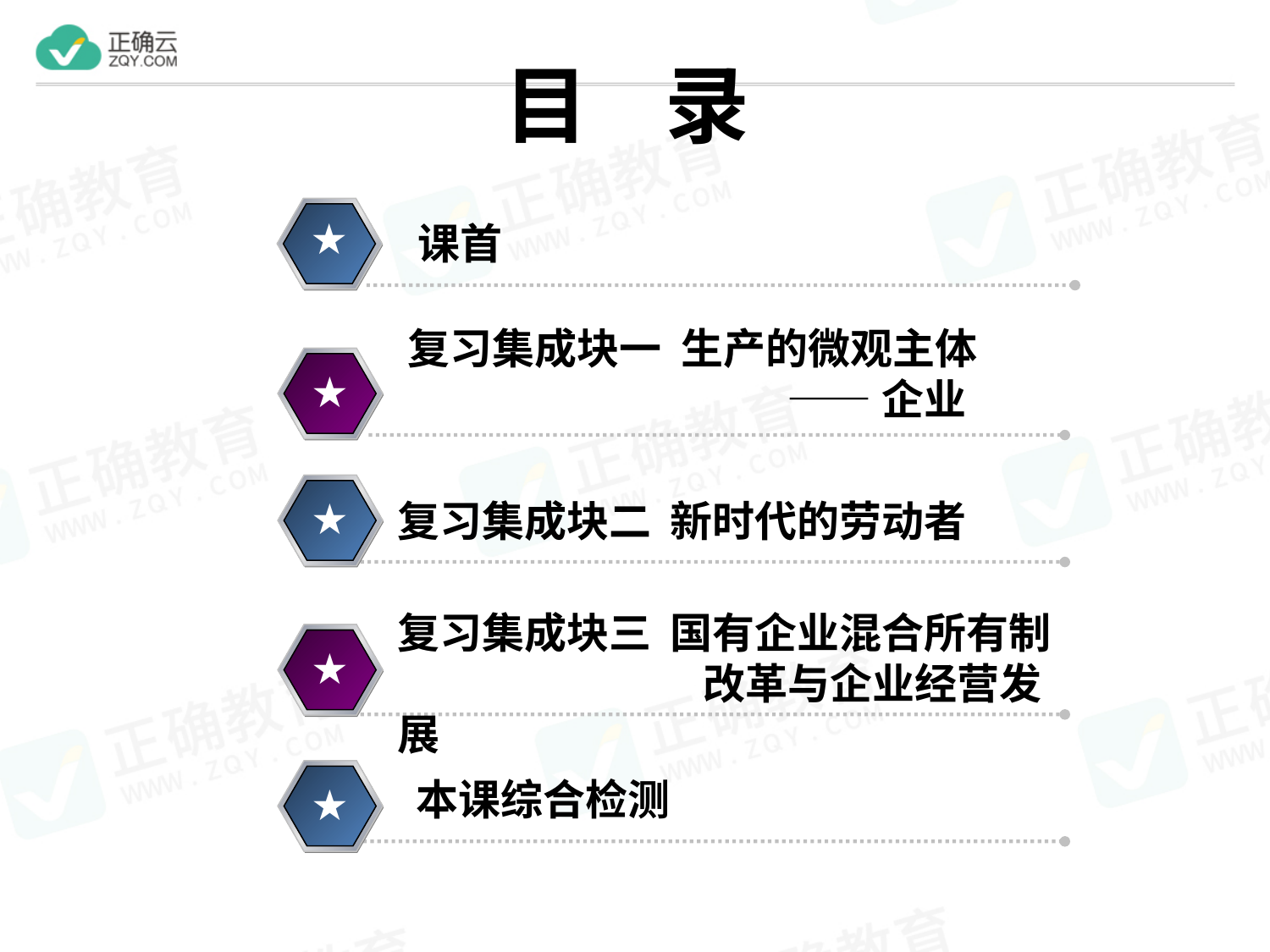

目    录

★
课首

复习集成块一  生产的微观主体
                                ——企业

★

★
复习集成块二  新时代的劳动者

复习集成块三  国有企业混合所有制
                               改革与企业经营发展

★

本课综合检测
★